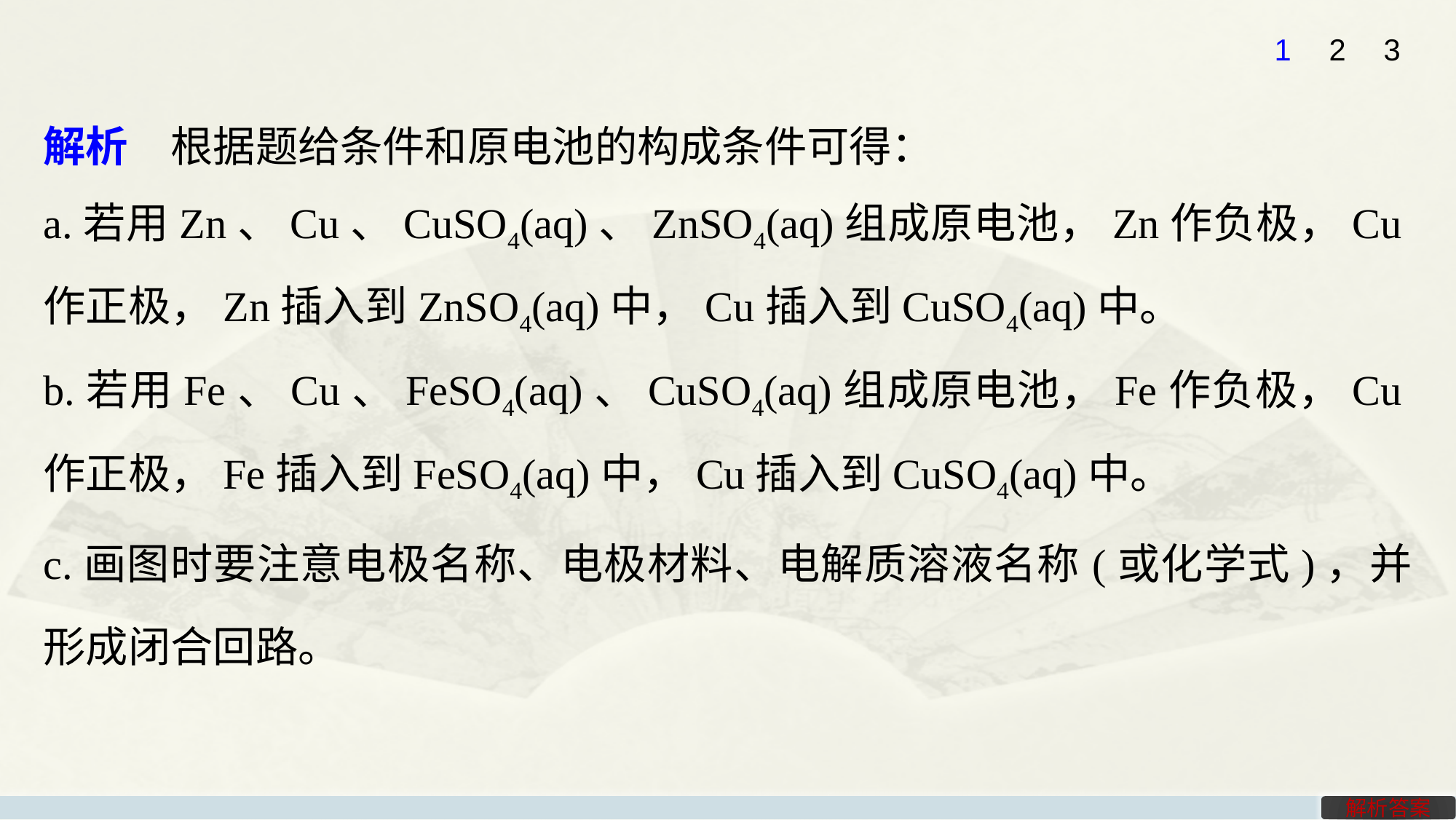

1
2
3
解析　根据题给条件和原电池的构成条件可得：
a.若用Zn、Cu、CuSO4(aq)、ZnSO4(aq)组成原电池，Zn作负极，Cu作正极，Zn插入到ZnSO4(aq)中，Cu插入到CuSO4(aq)中。
b.若用Fe、Cu、FeSO4(aq)、CuSO4(aq)组成原电池，Fe作负极，Cu作正极，Fe插入到FeSO4(aq)中，Cu插入到CuSO4(aq)中。
c.画图时要注意电极名称、电极材料、电解质溶液名称(或化学式)，并形成闭合回路。

解析答案